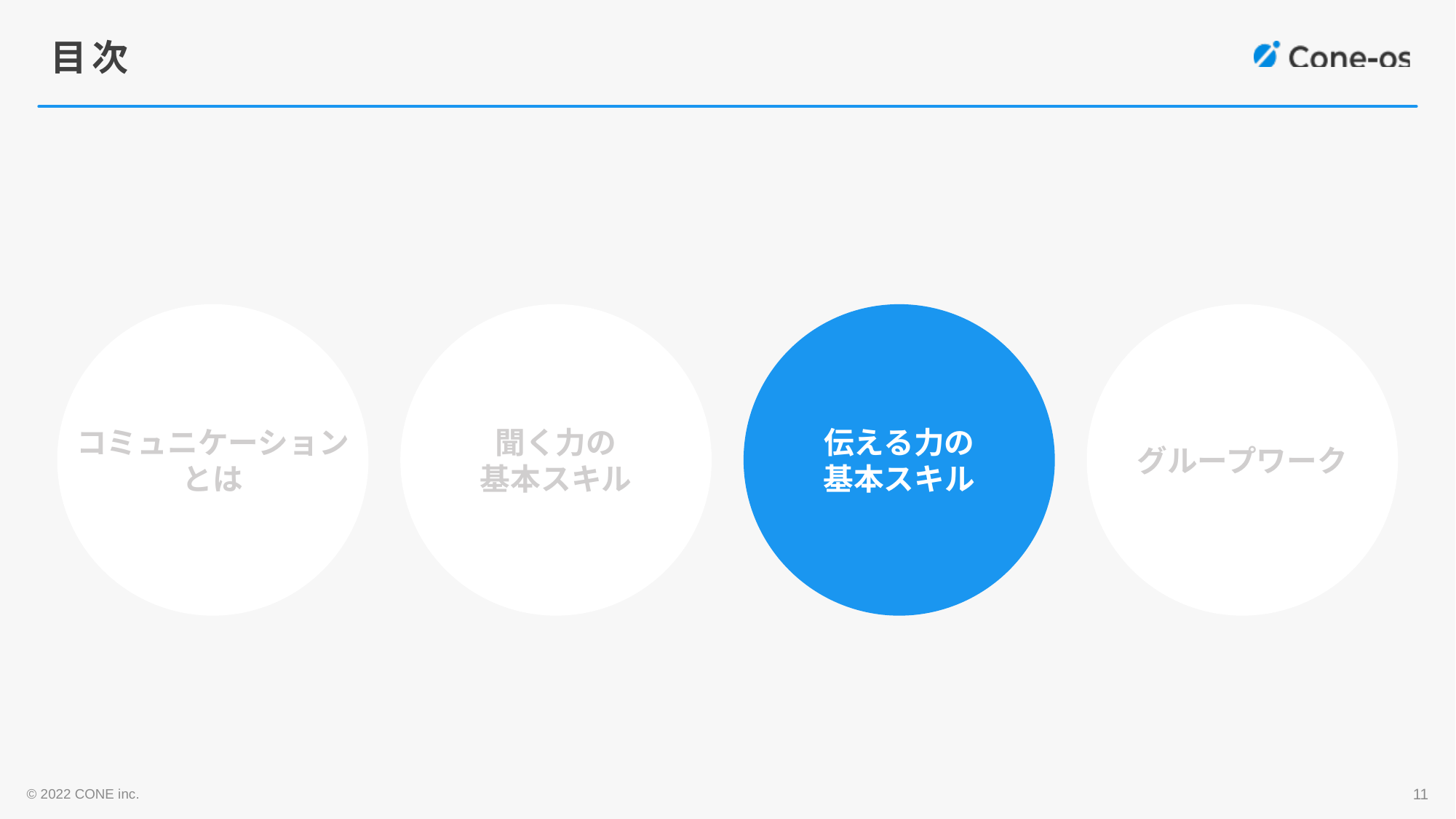

# 目次
コミュニケーション
とは
聞く力の
基本スキル
伝える力の
基本スキル
グループワーク
11
© 2022 CONE inc.